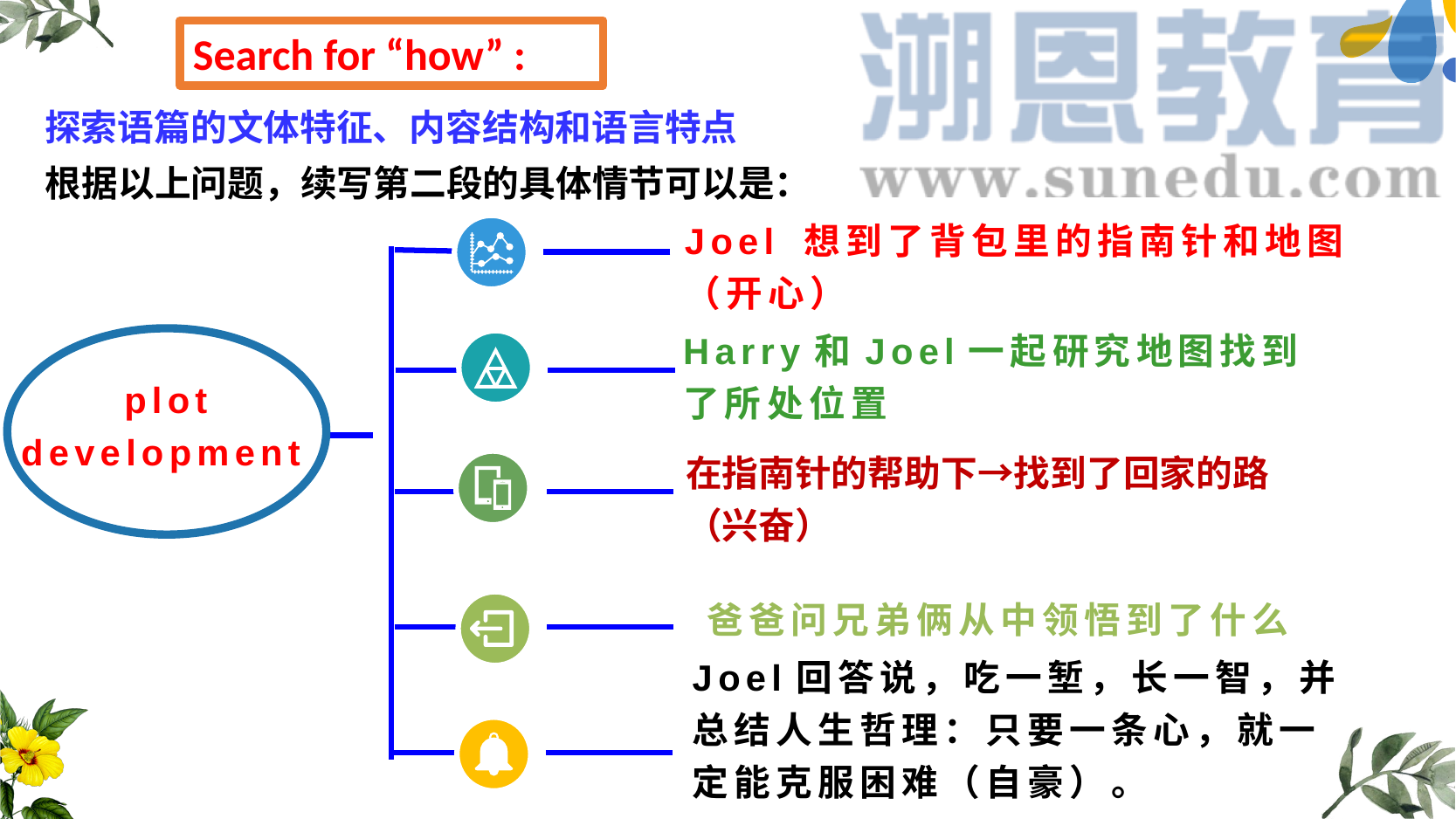

Search for “how” :
探索语篇的文体特征、内容结构和语言特点
根据以上问题，续写第二段的具体情节可以是：
Joel 想到了背包里的指南针和地图（开心）

 plot development

Harry和Joel一起研究地图找到了所处位置
在指南针的帮助下→找到了回家的路（兴奋）
爸爸问兄弟俩从中领悟到了什么
Joel回答说，吃一堑，长一智，并总结人生哲理：只要一条心，就一定能克服困难（自豪）。